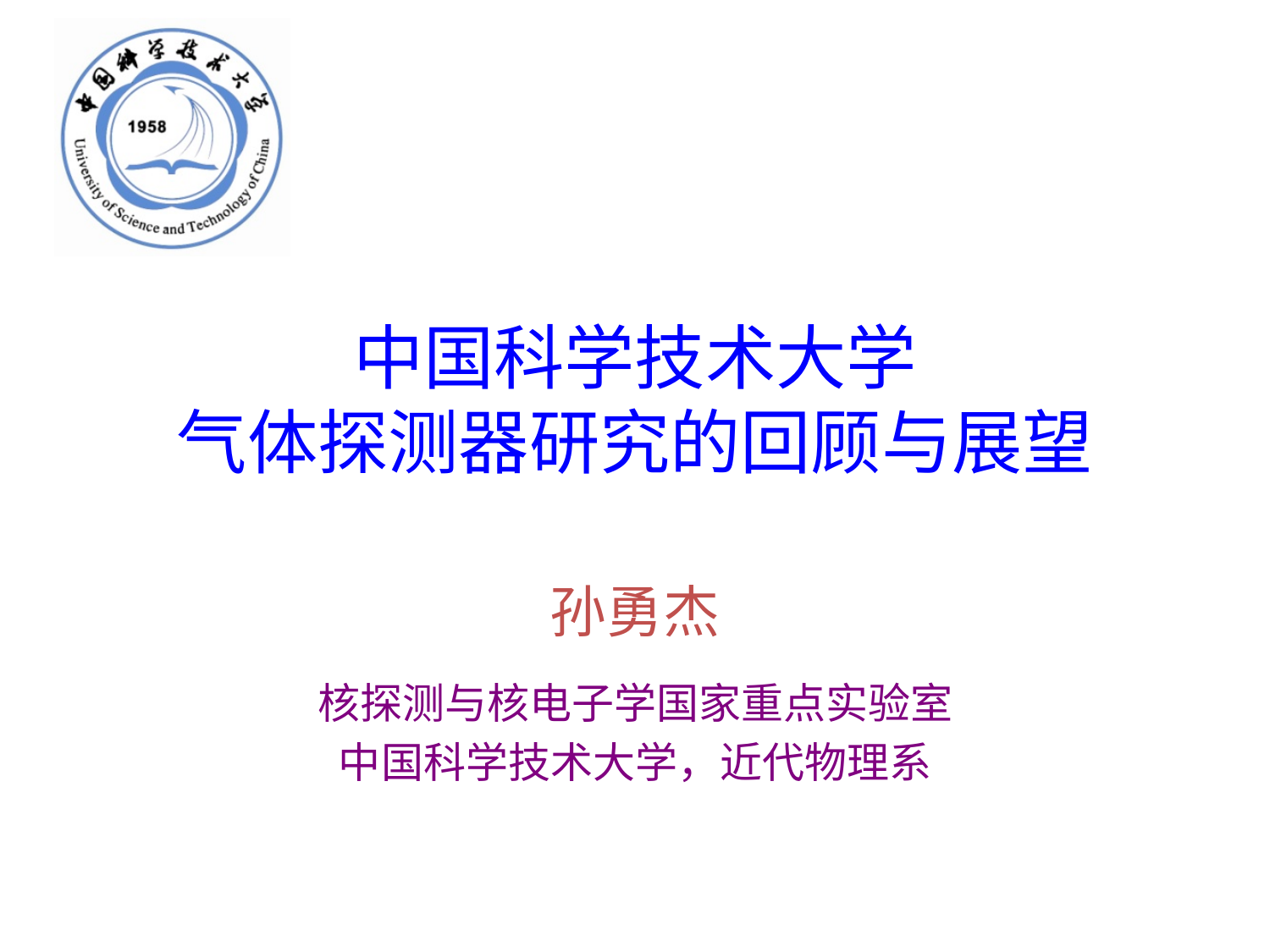

# 中国科学技术大学 气体探测器研究的回顾与展望
孙勇杰

核探测与核电子学国家重点实验室
中国科学技术大学，近代物理系